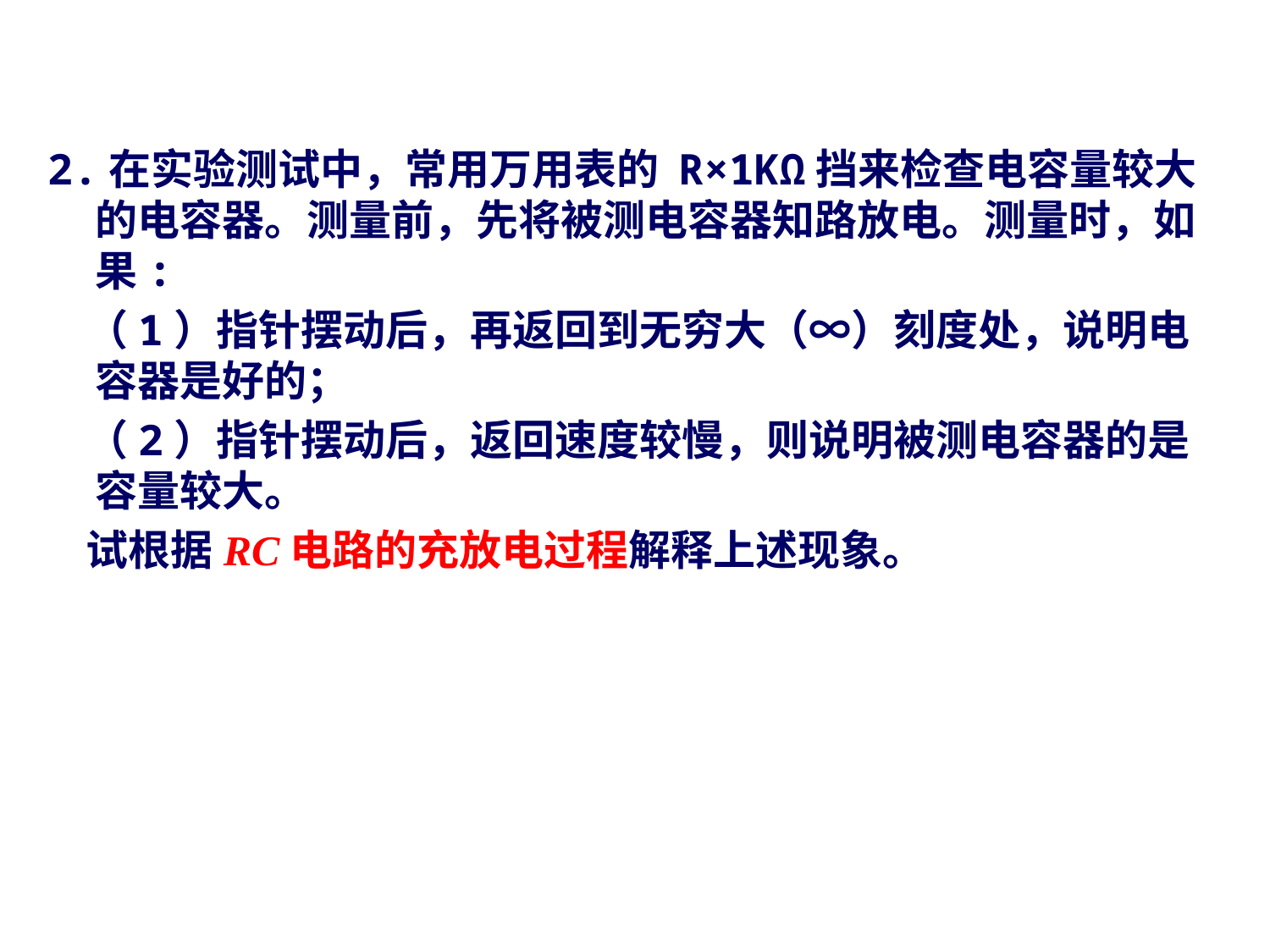

2.在实验测试中，常用万用表的 R×1KΩ挡来检查电容量较大的电容器。测量前，先将被测电容器知路放电。测量时，如果:
   （1）指针摆动后，再返回到无穷大（∞）刻度处，说明电容器是好的；
   （2）指针摆动后，返回速度较慢，则说明被测电容器的是容量较大。
   试根据RC电路的充放电过程解释上述现象。